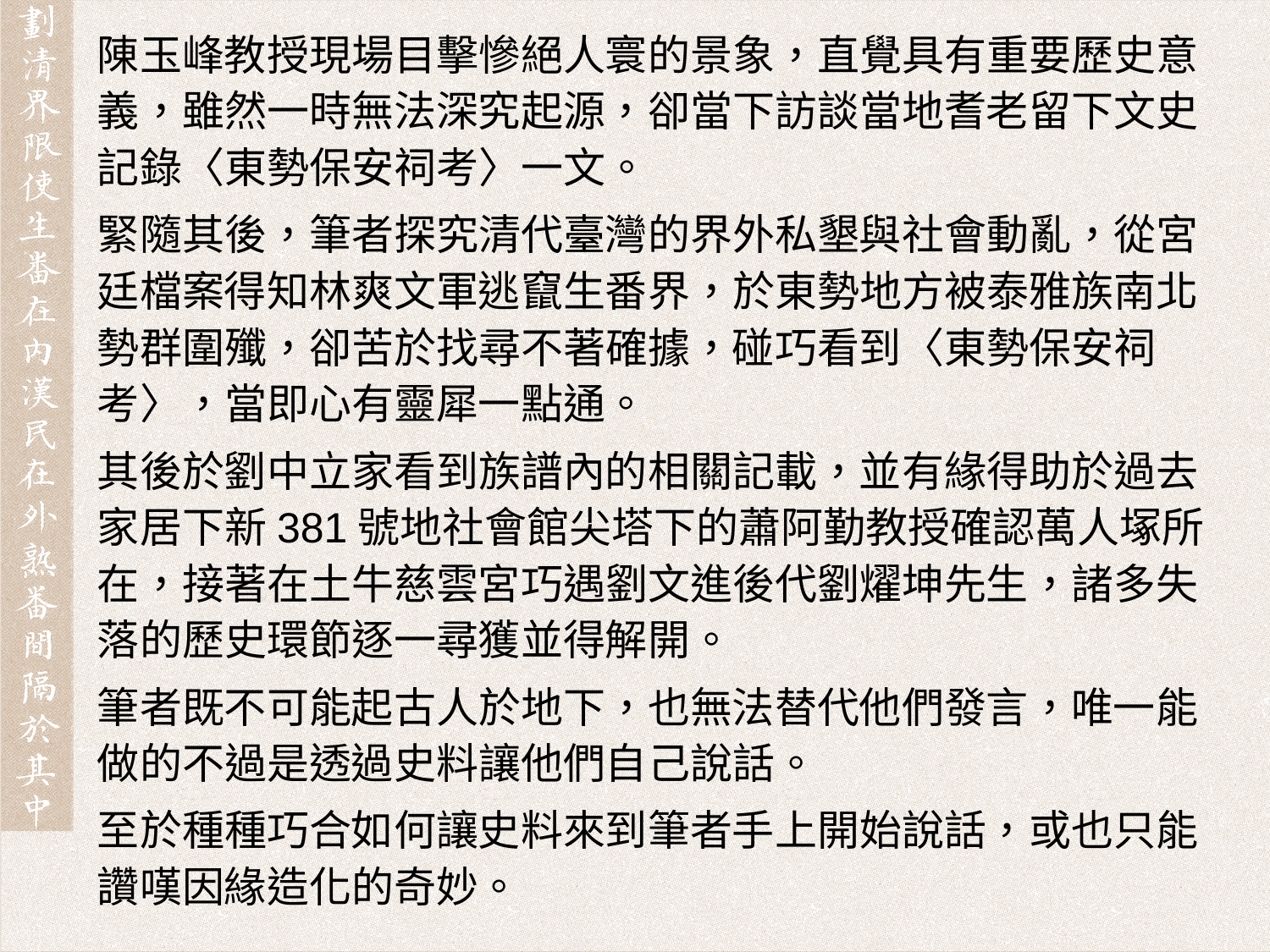

陳玉峰教授現場目擊慘絕人寰的景象，直覺具有重要歷史意義，雖然一時無法深究起源，卻當下訪談當地耆老留下文史記錄〈東勢保安祠考〉一文。
緊隨其後，筆者探究清代臺灣的界外私墾與社會動亂，從宮廷檔案得知林爽文軍逃竄生番界，於東勢地方被泰雅族南北勢群圍殲，卻苦於找尋不著確據，碰巧看到〈東勢保安祠考〉，當即心有靈犀一點通。
其後於劉中立家看到族譜內的相關記載，並有緣得助於過去家居下新381號地社會館尖塔下的蕭阿勤教授確認萬人塚所在，接著在土牛慈雲宮巧遇劉文進後代劉燿坤先生，諸多失落的歷史環節逐一尋獲並得解開。
筆者既不可能起古人於地下，也無法替代他們發言，唯一能做的不過是透過史料讓他們自己說話。
至於種種巧合如何讓史料來到筆者手上開始說話，或也只能讚嘆因緣造化的奇妙。